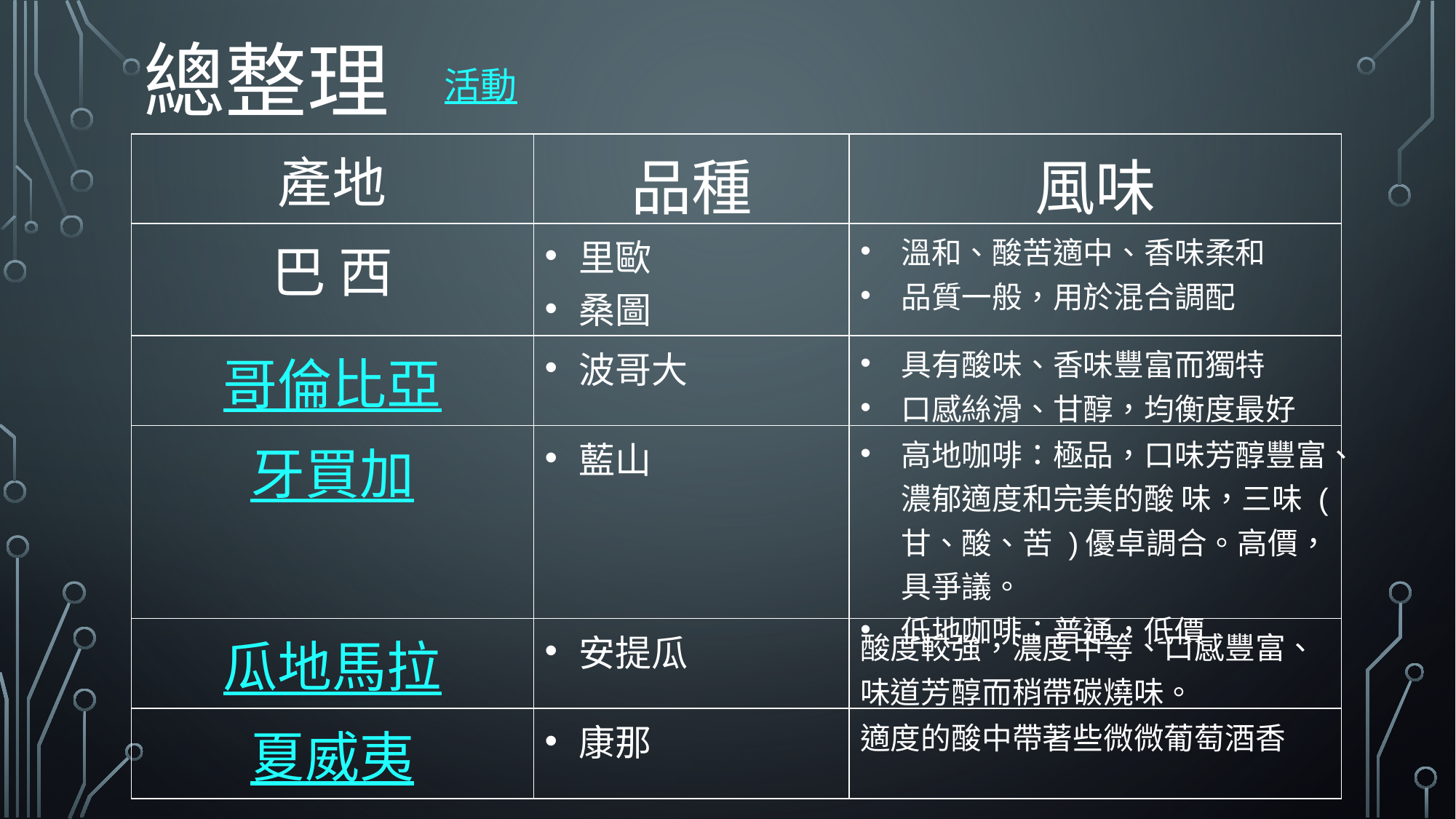

總整理
活動
| 產地 | 品種 | 風味 |
| --- | --- | --- |
| 巴 西 | 里歐 桑圖 | 溫和、酸苦適中、香味柔和 品質一般，用於混合調配 |
| 哥倫比亞 | 波哥大 | 具有酸味、香味豐富而獨特 口感絲滑、甘醇，均衡度最好 |
| 牙買加 | 藍山 | 高地咖啡：極品，口味芳醇豐富、濃郁適度和完美的酸 味，三味 ( 甘、酸、苦 )優卓調合。高價，具爭議。 低地咖啡：普通，低價 |
| 瓜地馬拉 | 安提瓜 | 酸度較強，濃度中等、口感豐富、味道芳醇而稍帶碳燒味。 |
| 夏威夷 | 康那 | 適度的酸中帶著些微微葡萄酒香 |